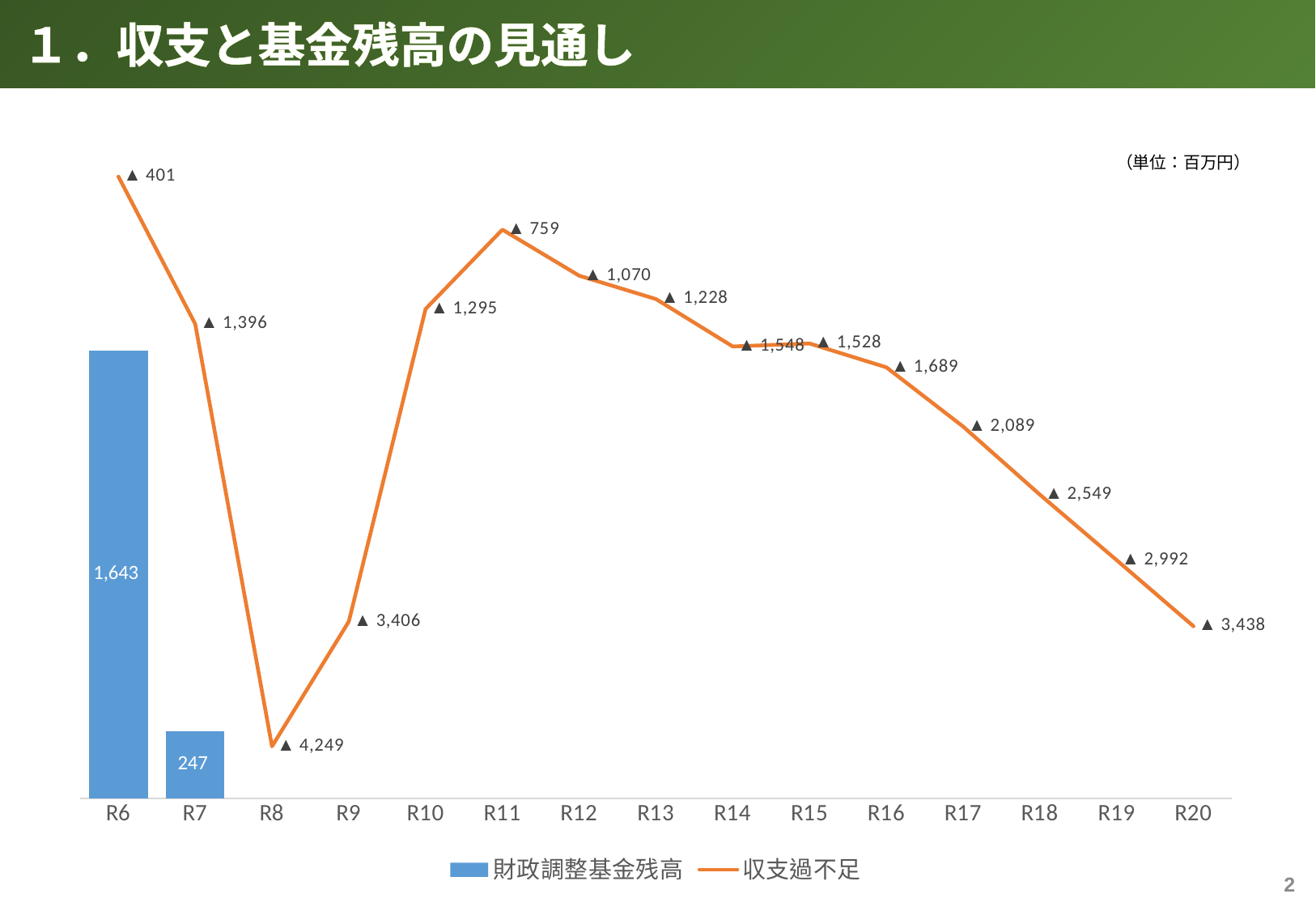

１．収支と基金残高の見通し

### Chart

| Category |  |  |
|---|---|---|
| R6 | 1643.0 | -401.0 |
| R7 | 247.0 | -1396.0 |
| R8 | -4002.0 | -4249.0 |
| R9 | -7408.0 | -3406.0 |
| R10 | -8703.0 | -1295.0 |
| R11 | -9462.0 | -759.0 |
| R12 | -10532.0 | -1070.0 |
| R13 | -11760.0 | -1228.0 |
| R14 | -13308.0 | -1548.0 |
| R15 | -14836.0 | -1528.0 |
| R16 | -16525.0 | -1689.0 |
| R17 | -18614.0 | -2089.0 |
| R18 | -21163.0 | -2549.0 |
| R19 | -24155.0 | -2992.0 |
| R20 | -27593.0 | -3438.0 |
（単位：百万円）
2